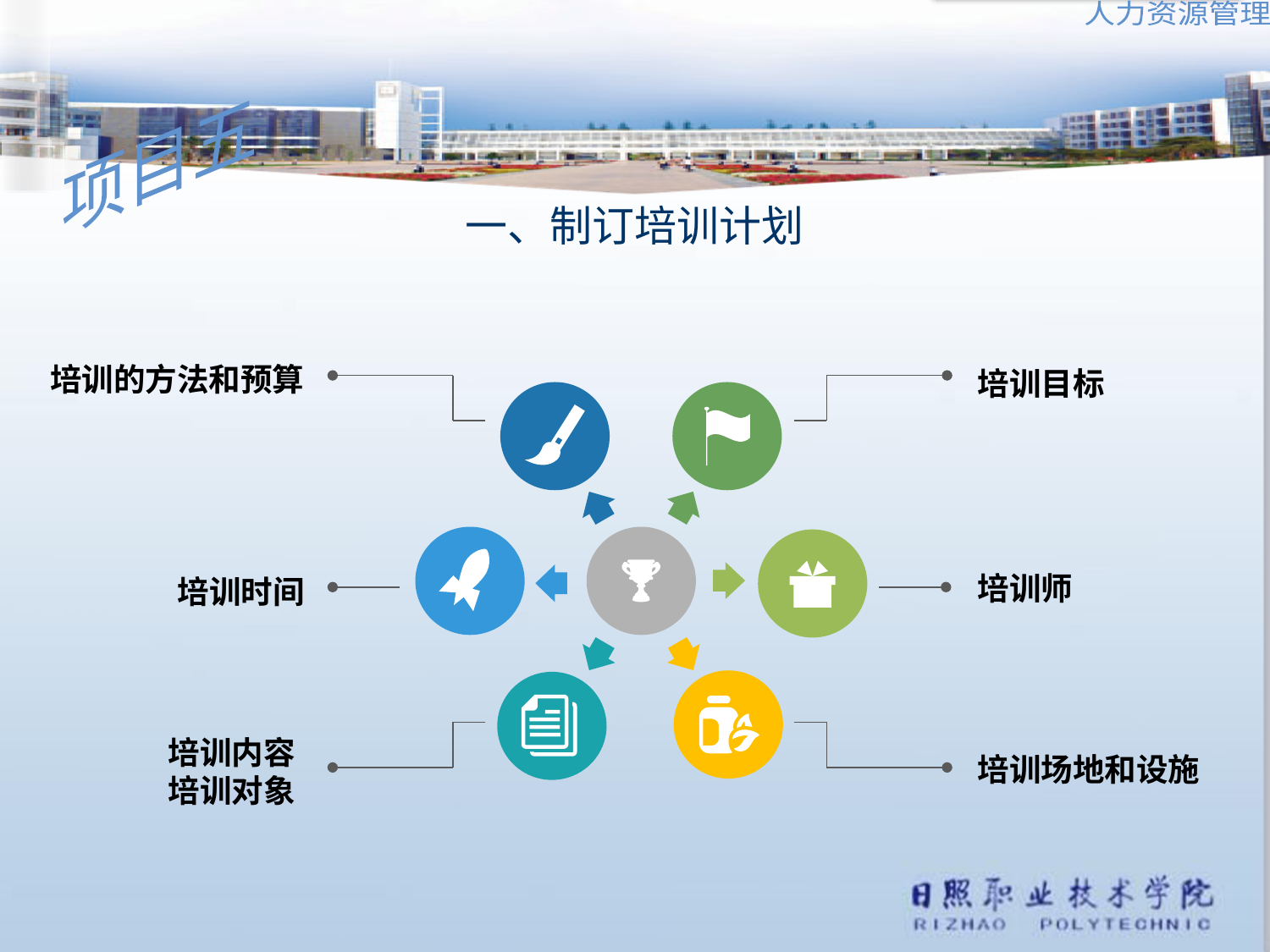

一、制订培训计划
培训的方法和预算
培训目标

培训时间
培训师

培训内容
培训对象
培训场地和设施